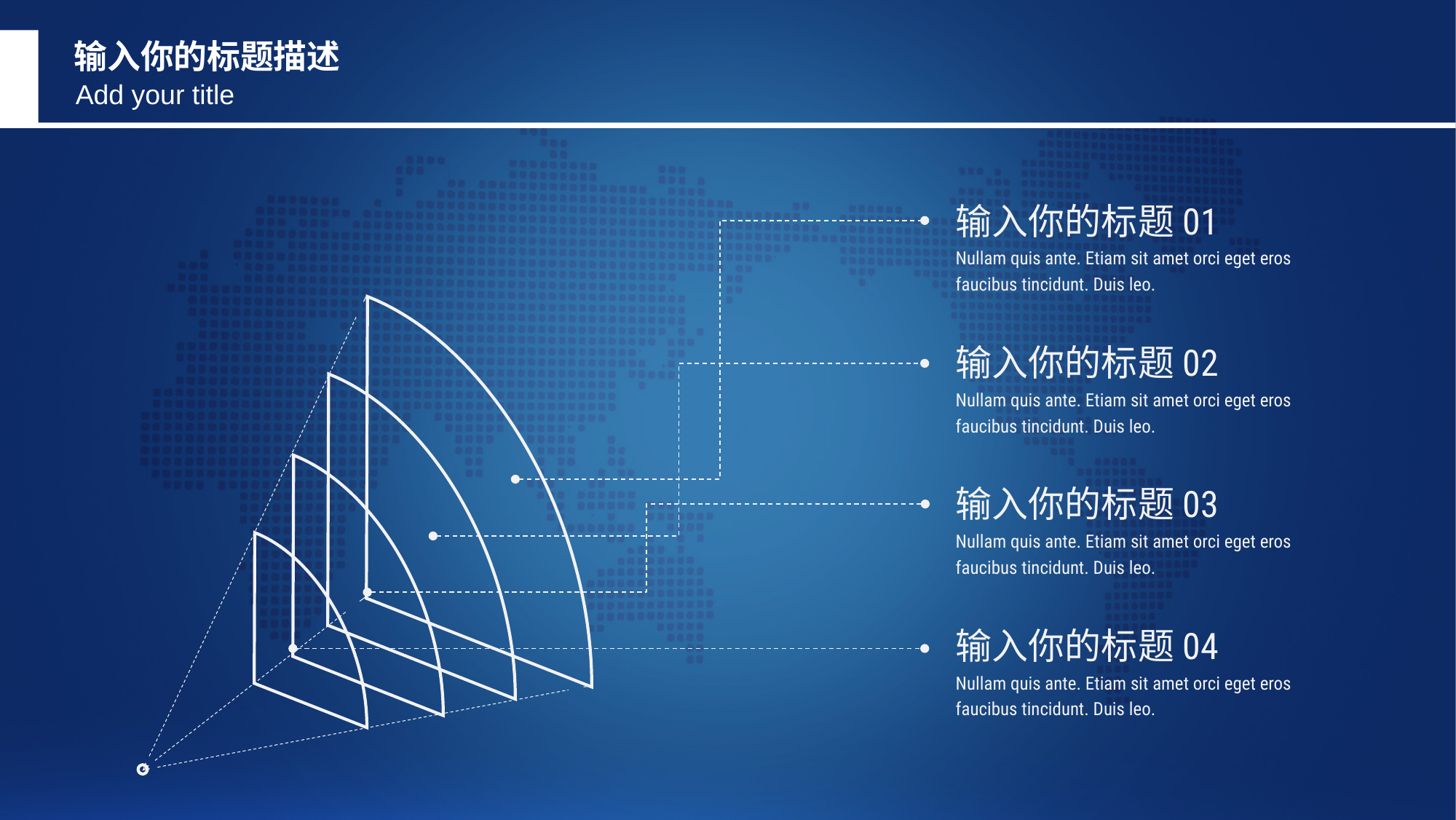

输入你的标题描述
Add your title

输入你的标题01
Nullam quis ante. Etiam sit amet orci eget eros faucibus tincidunt. Duis leo.

输入你的标题02
Nullam quis ante. Etiam sit amet orci eget eros faucibus tincidunt. Duis leo.
输入你的标题03
Nullam quis ante. Etiam sit amet orci eget eros faucibus tincidunt. Duis leo.
输入你的标题04
Nullam quis ante. Etiam sit amet orci eget eros faucibus tincidunt. Duis leo.